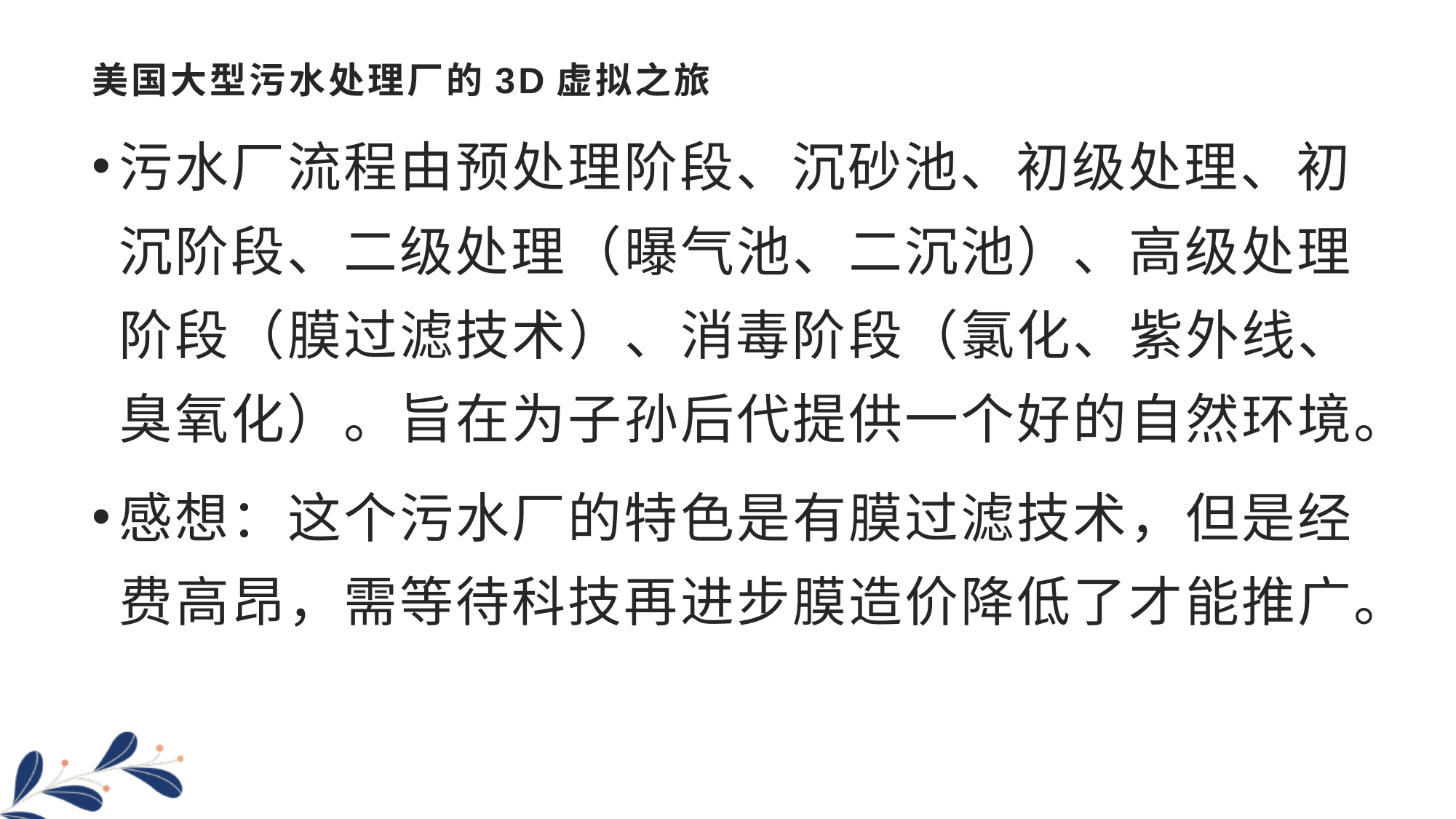

# 美国大型污水处理厂的3D虚拟之旅
污水厂流程由预处理阶段、沉砂池、初级处理、初沉阶段、二级处理（曝气池、二沉池）、高级处理阶段（膜过滤技术）、消毒阶段（氯化、紫外线、臭氧化）。旨在为子孙后代提供一个好的自然环境。
感想：这个污水厂的特色是有膜过滤技术，但是经费高昂，需等待科技再进步膜造价降低了才能推广。